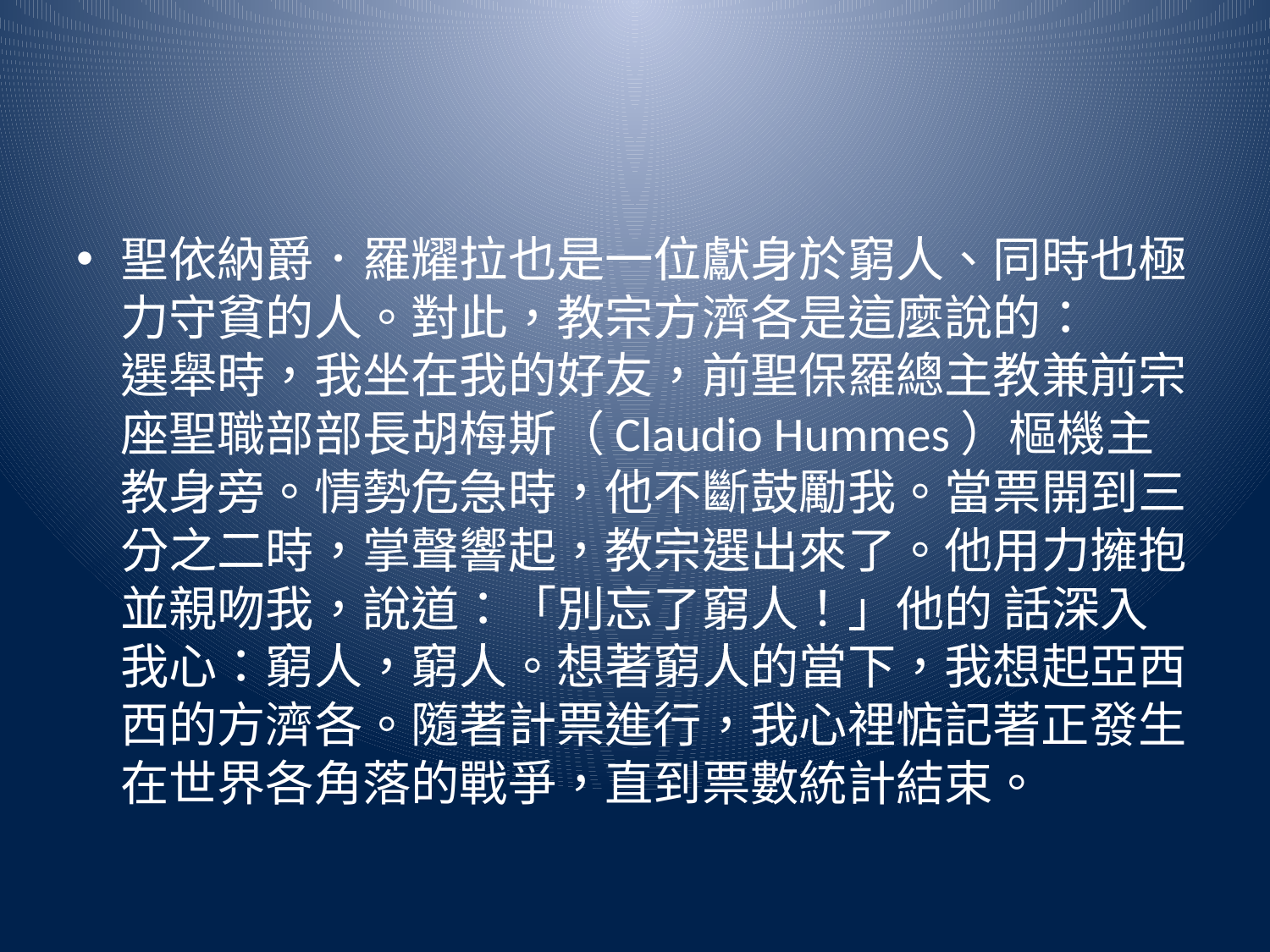

#
聖依納爵．羅耀拉也是一位獻身於窮人、同時也極力守貧的人。對此，教宗方濟各是這麼說的：
選舉時，我坐在我的好友，前聖保羅總主教兼前宗座聖職部部長胡梅斯（Claudio Hummes）樞機主教身旁。情勢危急時，他不斷鼓勵我。當票開到三分之二時，掌聲響起，教宗選出來了。他用力擁抱並親吻我，說道：「別忘了窮人！」他的 話深入我心：窮人，窮人。想著窮人的當下，我想起亞西西的方濟各。隨著計票進行，我心裡惦記著正發生在世界各角落的戰爭，直到票數統計結束。